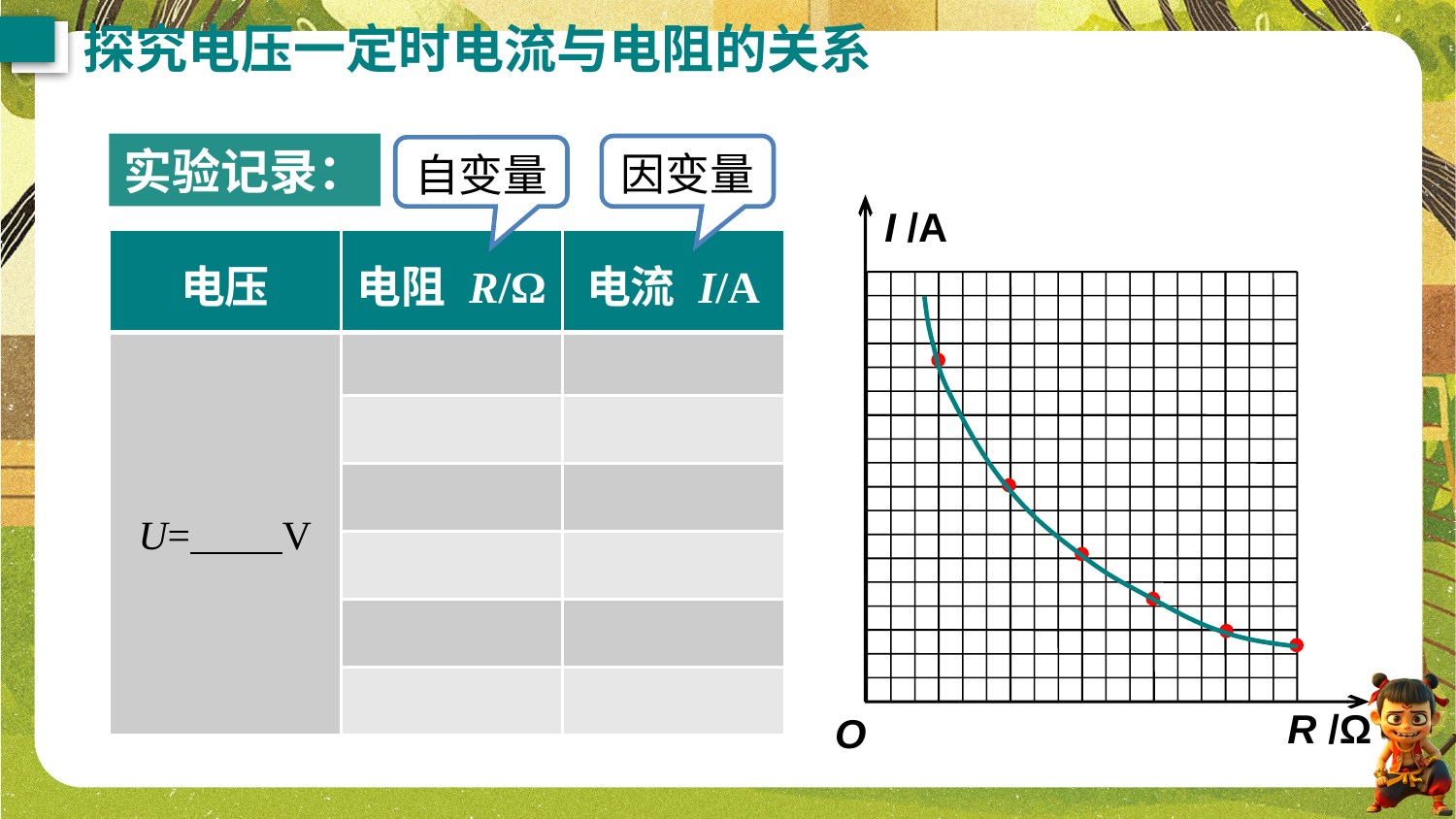

探究电压一定时电流与电阻的关系

实验记录：
因变量
自变量

I /A

R /Ω
O
| 电压 | 电阻 R/Ω | 电流 I/A |
| --- | --- | --- |
| U= V |  |  |
|  |  |  |
|  |  |  |
|  |  |  |
|  |  |  |
|  |  |  |